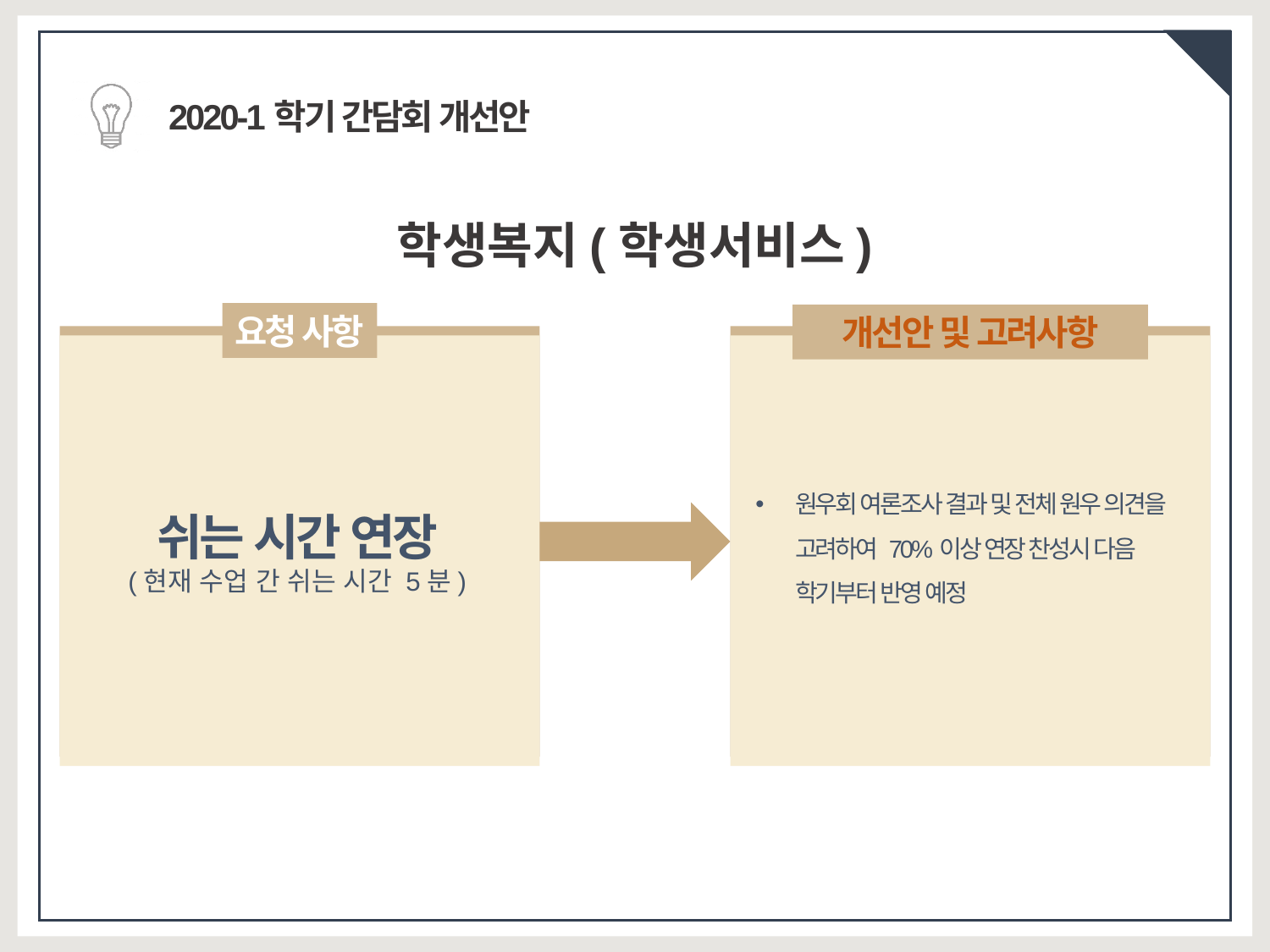

2020-1학기 간담회 개선안
학생복지(학생서비스)
요청 사항
개선안 및 고려사항

원우회 여론조사 결과 및 전체 원우 의견을 고려하여 70%이상 연장 찬성시 다음 학기부터 반영 예정
쉬는 시간 연장
(현재 수업 간 쉬는 시간 5분)